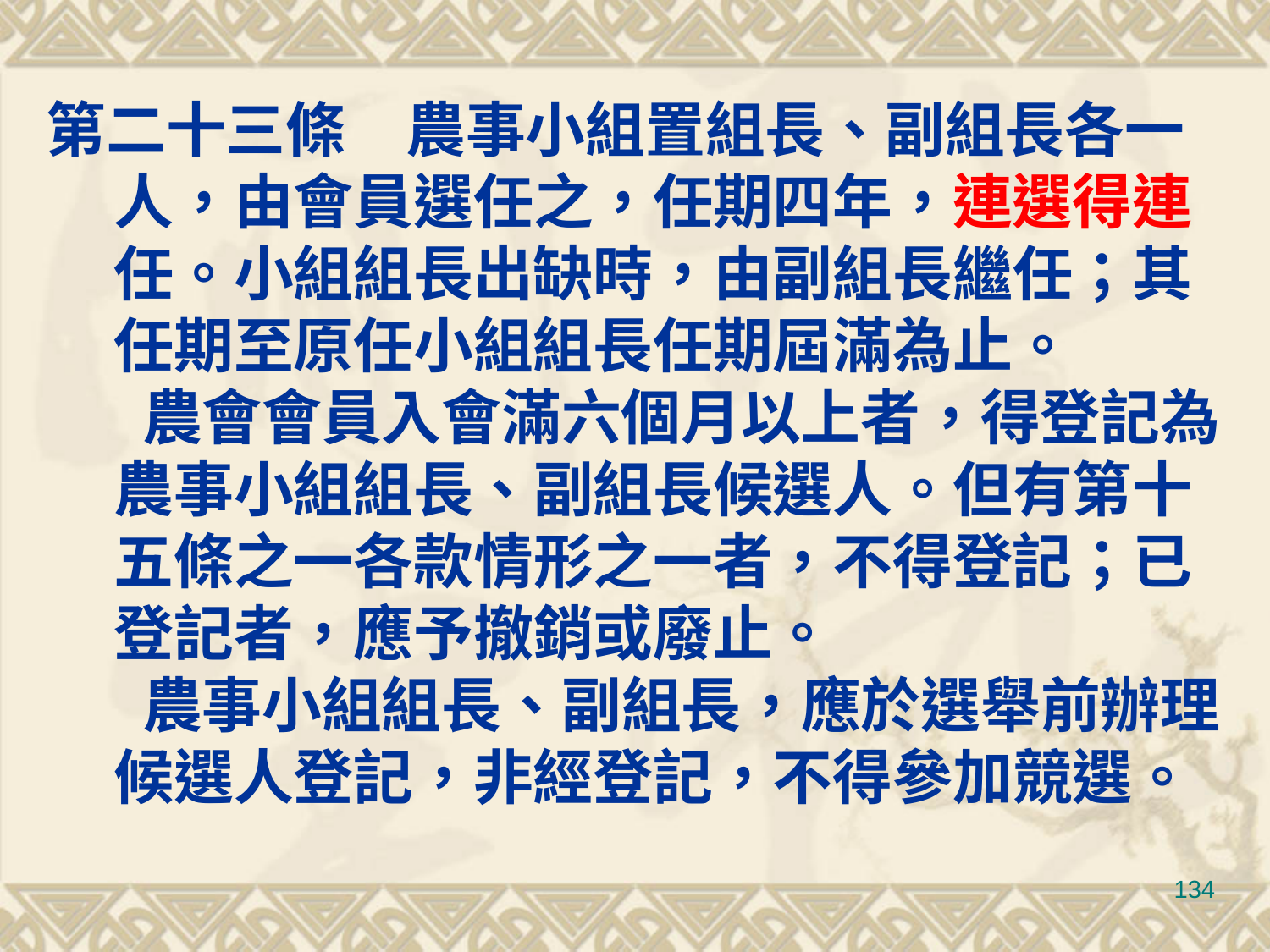

第二十三條　農事小組置組長、副組長各一人，由會員選任之，任期四年，連選得連任。小組組長出缺時，由副組長繼任；其任期至原任小組組長任期屆滿為止。
      農會會員入會滿六個月以上者，得登記為農事小組組長、副組長候選人。但有第十五條之一各款情形之一者，不得登記；已登記者，應予撤銷或廢止。
      農事小組組長、副組長，應於選舉前辦理候選人登記，非經登記，不得參加競選。
134